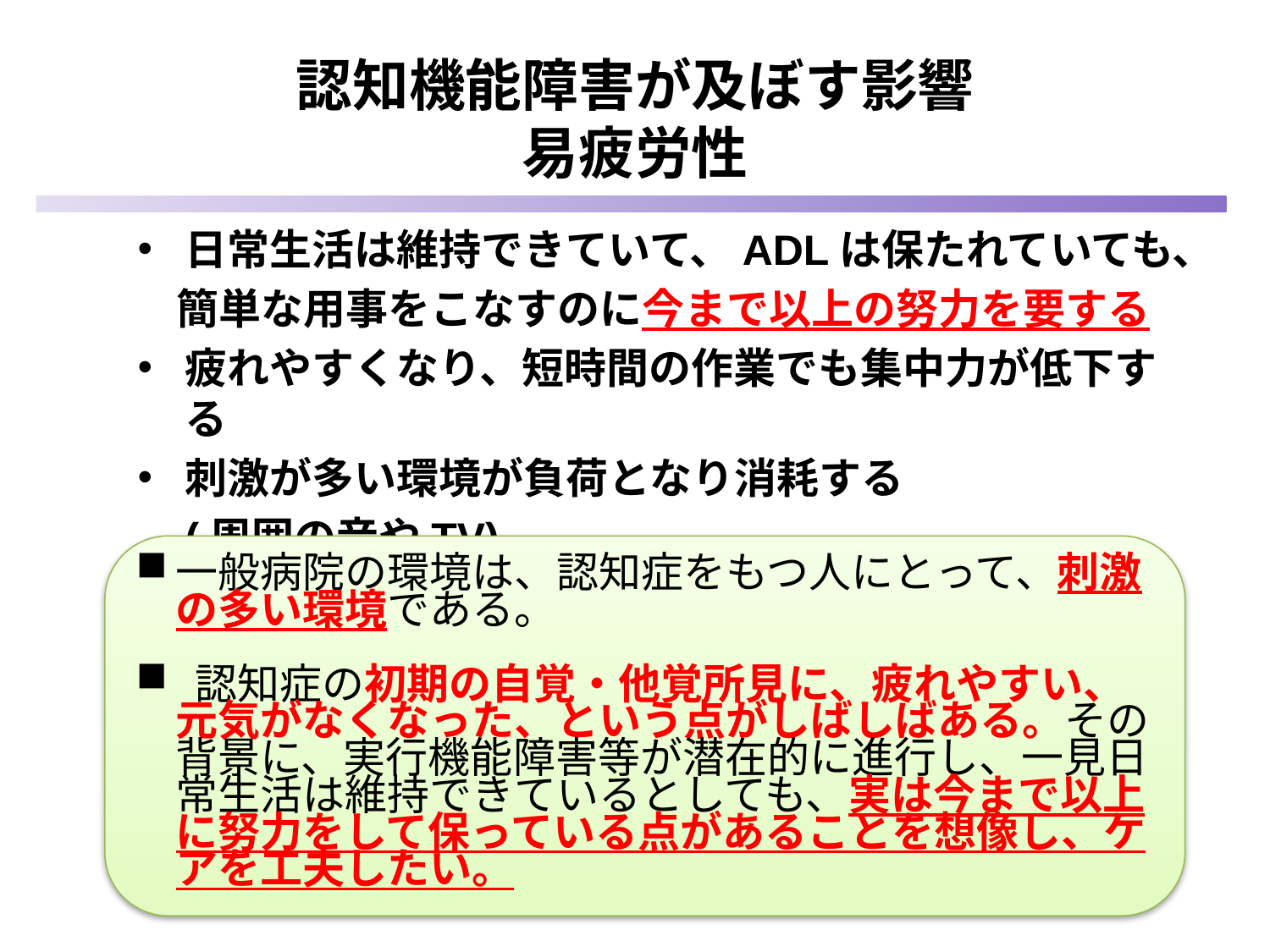

# 認知機能障害が及ぼす影響 易疲労性

日常生活は維持できていて、ADLは保たれていても、
   簡単な用事をこなすのに今まで以上の努力を要する
疲れやすくなり、短時間の作業でも集中力が低下する
刺激が多い環境が負荷となり消耗する
    (周囲の音やTV)
一般病院の環境は、認知症をもつ人にとって、刺激の多い環境である。

 認知症の初期の自覚・他覚所見に、疲れやすい、元気がなくなった、という点がしばしばある。その背景に、実行機能障害等が潜在的に進行し、一見日常生活は維持できているとしても、実は今まで以上に努力をして保っている点があることを想像し、ケアを工夫したい。